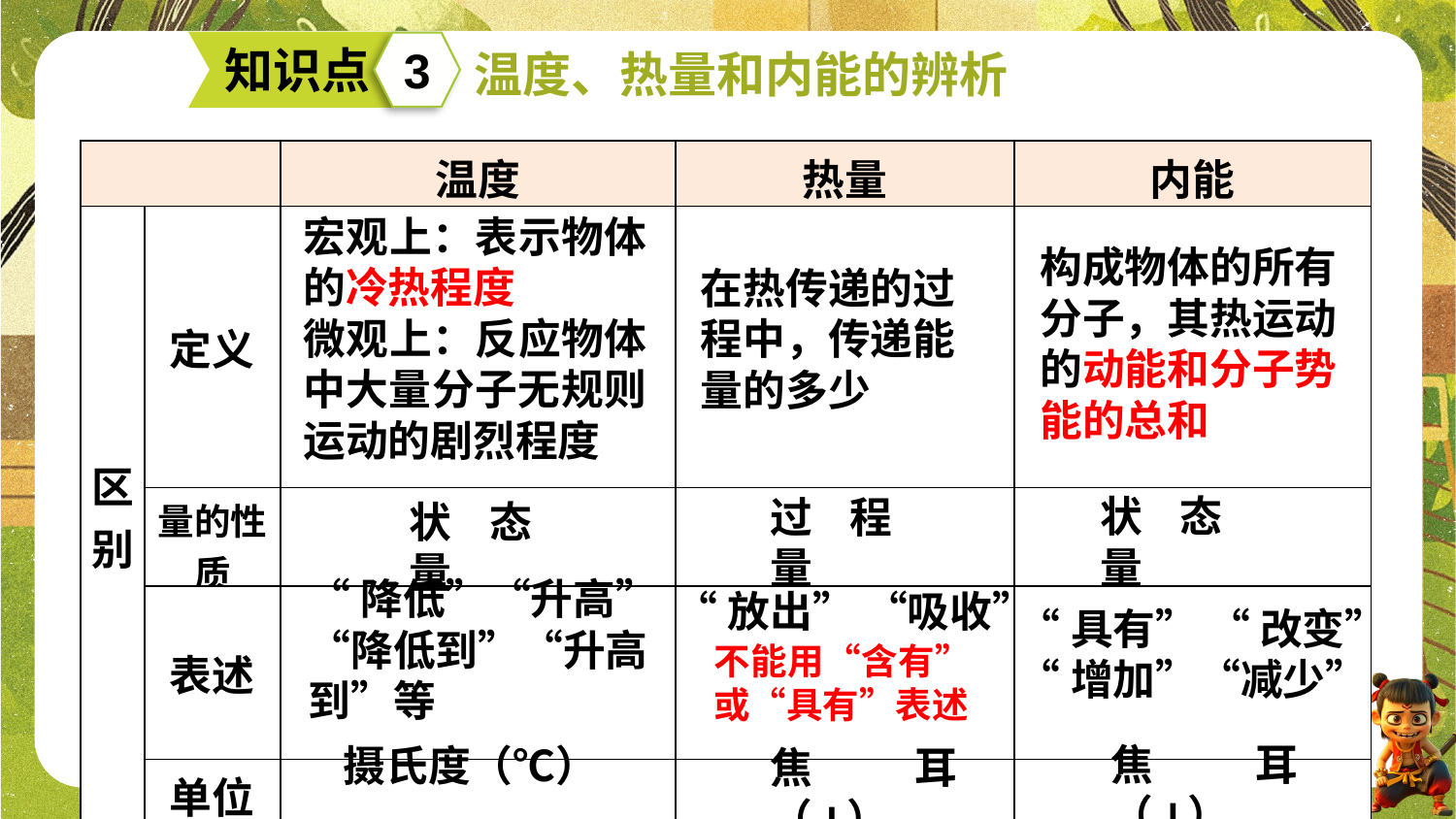

3
知识点
温度、热量和内能的辨析
|  |  | 温度 | 热量 | 内能 |
| --- | --- | --- | --- | --- |
| 区别 | 定义 |  |  |  |
|  | 量的性质 |  |  |  |
|  | 表述 |  |  |  |
|  | 单位 |  |  |  |
宏观上：表示物体的冷热程度
微观上：反应物体中大量分子无规则运动的剧烈程度
构成物体的所有分子，其热运动的动能和分子势能的总和
在热传递的过程中，传递能量的多少
状态量
过程量
状态量
“降低”“升高” “降低到”“升高到”等
“放出” “吸收”
“具有” “ 改变”
“增加”“减少”
不能用“含有”或“具有”表述
焦耳（J）
摄氏度（℃）
焦耳（J）